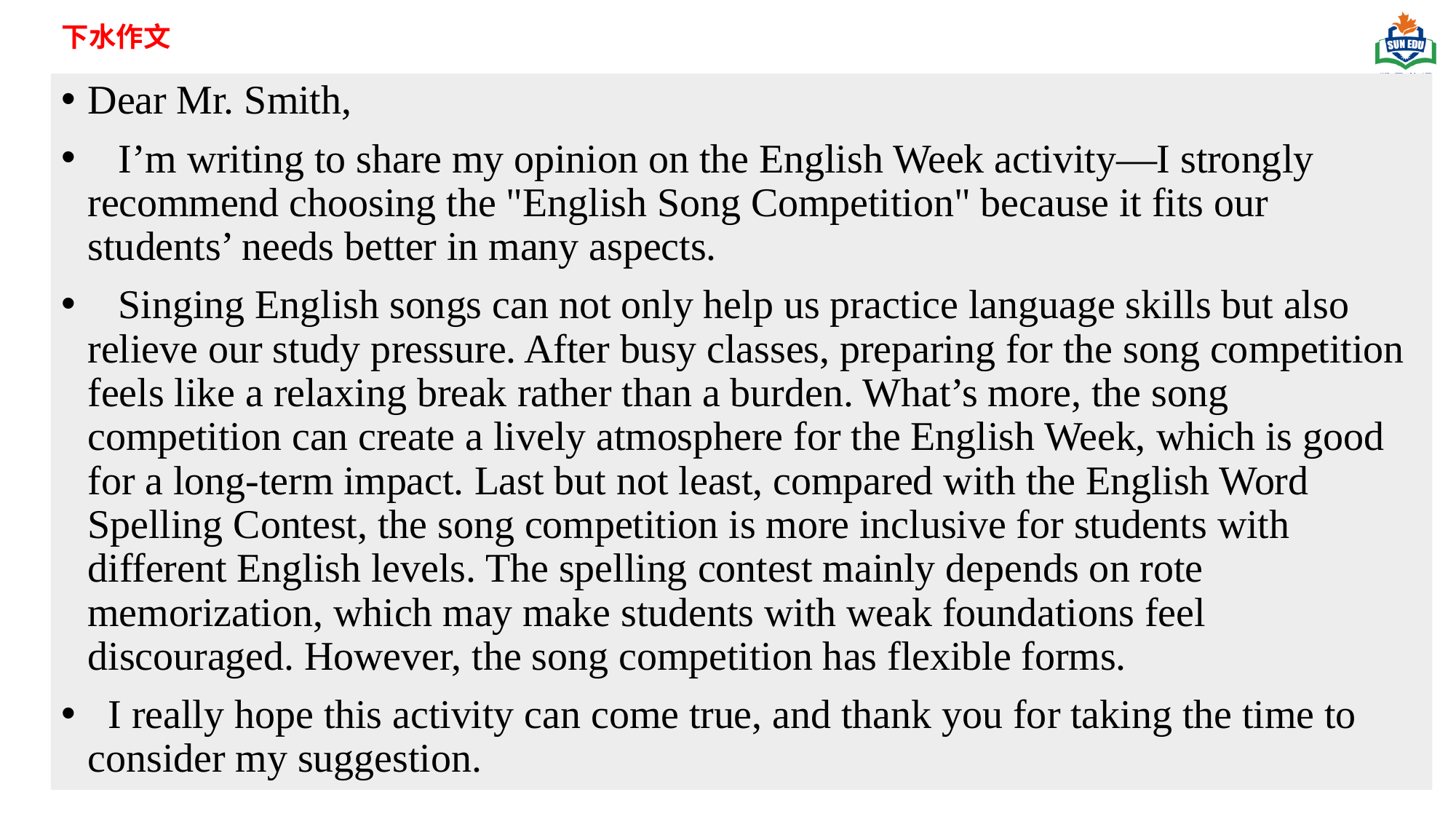

下水作文
Dear Mr. Smith,
   I’m writing to share my opinion on the English Week activity—I strongly recommend choosing the "English Song Competition" because it fits our students’ needs better in many aspects.
   Singing English songs can not only help us practice language skills but also relieve our study pressure. After busy classes, preparing for the song competition feels like a relaxing break rather than a burden. What’s more, the song competition can create a lively atmosphere for the English Week, which is good for a long-term impact. Last but not least, compared with the English Word Spelling Contest, the song competition is more inclusive for students with different English levels. The spelling contest mainly depends on rote memorization, which may make students with weak foundations feel discouraged. However, the song competition has flexible forms.
  I really hope this activity can come true, and thank you for taking the time to consider my suggestion.